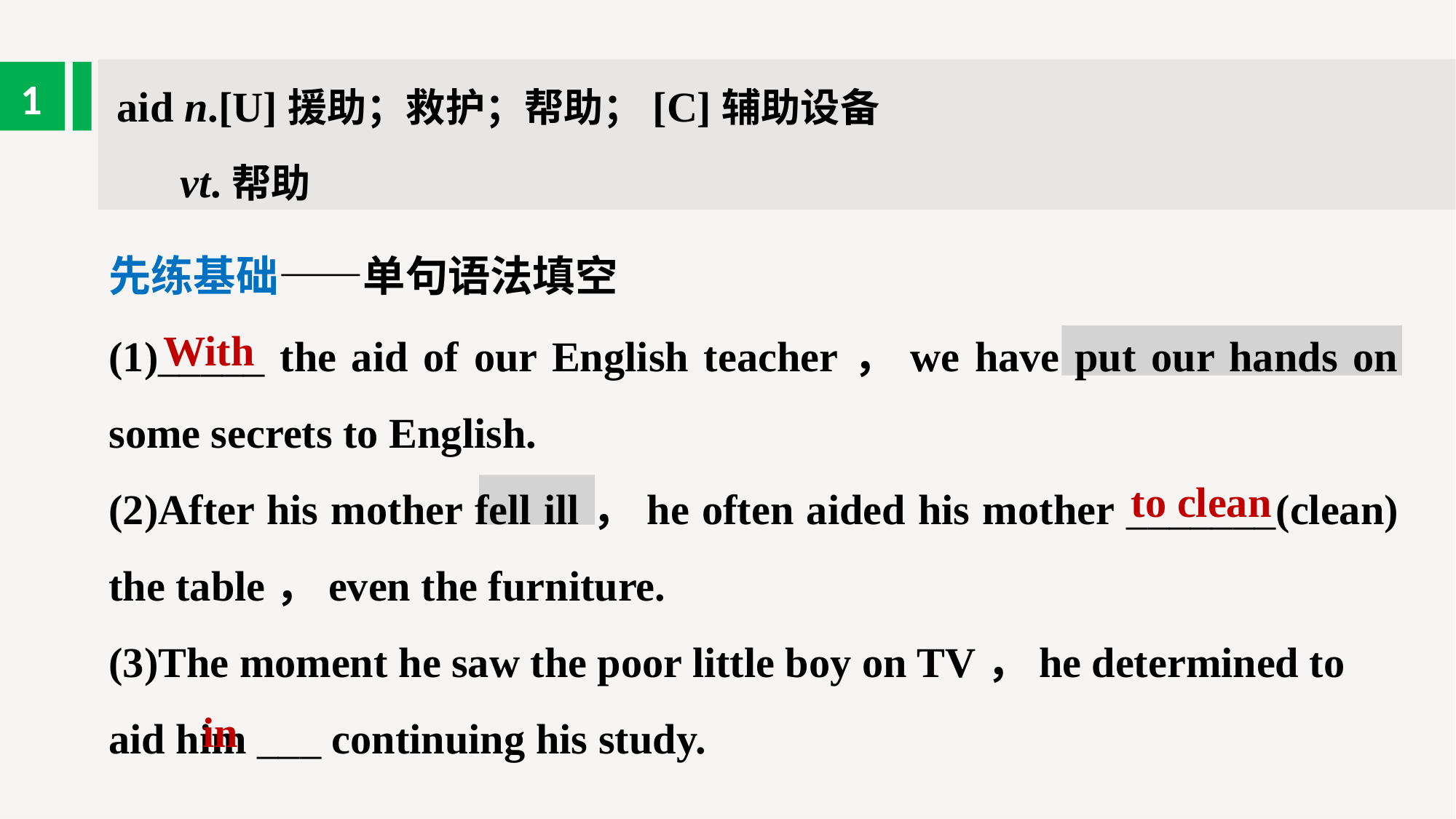

aid n.[U]援助；救护；帮助；[C]辅助设备
      vt.帮助

1
先练基础——单句语法填空
(1)_____ the aid of our English teacher，we have put our hands on some secrets to English.
(2)After his mother fell ill，he often aided his mother _______(clean) the table，even the furniture.
(3)The moment he saw the poor little boy on TV，he determined to aid him ___ continuing his study.
With

to clean

in